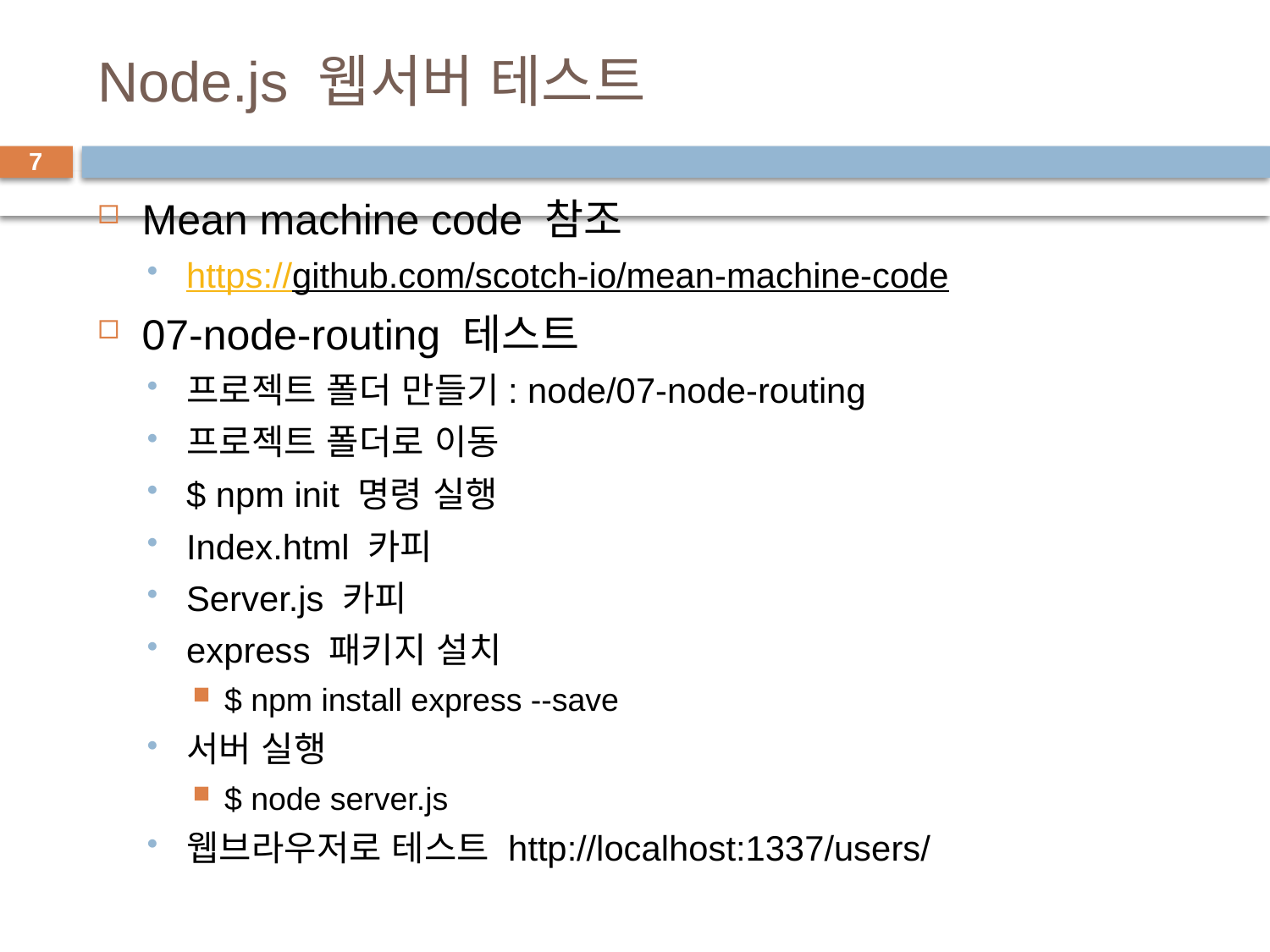

# Node.js 웹서버 테스트
7
Mean machine code 참조
https://github.com/scotch-io/mean-machine-code
07-node-routing 테스트
프로젝트 폴더 만들기: node/07-node-routing
프로젝트 폴더로 이동
$ npm init 명령 실행
Index.html 카피
Server.js 카피
express 패키지 설치
$ npm install express --save
서버 실행
$ node server.js
웹브라우저로 테스트 http://localhost:1337/users/